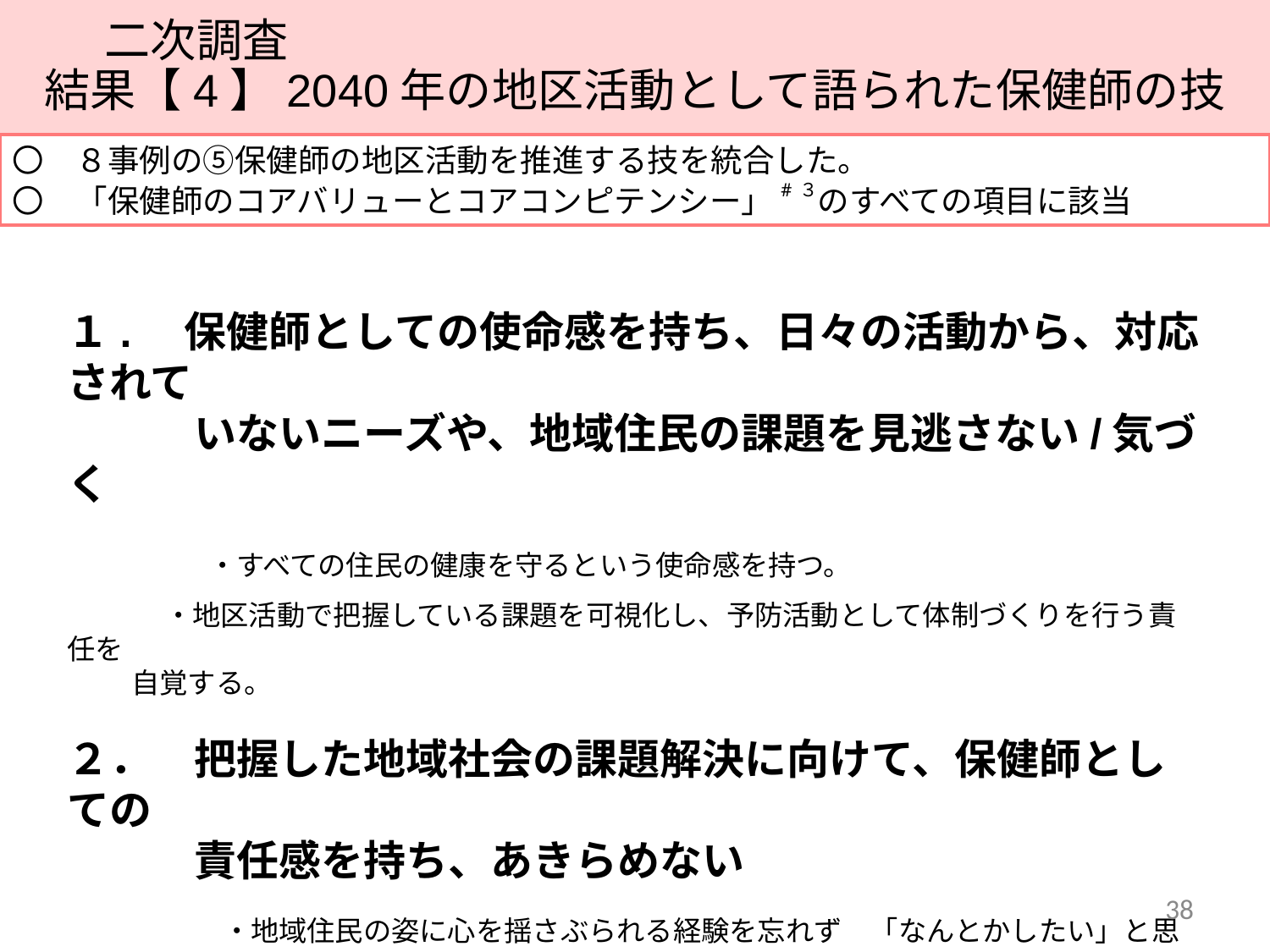

二次調査
結果【4】2040年の地区活動として語られた保健師の技
〇　８事例の⑤保健師の地区活動を推進する技を統合した。
〇　「保健師のコアバリューとコアコンピテンシー」#３のすべての項目に該当

１.　保健師としての使命感を持ち、日々の活動から、対応されて
　　　いないニーズや、地域住民の課題を見逃さない/気づく
　　　・すべての住民の健康を守るという使命感を持つ。
　　　  ・地区活動で把握している課題を可視化し、予防活動として体制づくりを行う責任を
         自覚する。

２．　把握した地域社会の課題解決に向けて、保健師としての
　　　責任感を持ち、あきらめない
　　　・地域住民の姿に心を揺さぶられる経験を忘れず　「なんとかしたい」と思う気持ちを
　　　　　　忘れない。
　　     ・多様な主体からの相談、要望に向き合い、確かなニーズとして取り上げるために、
　　　　　 保健師の視点で地区診断を行う。

　#3 保健師のコアバリューとコアコンピテンシー（保健師の未来を拓くプロジェクト2023-2024）

38